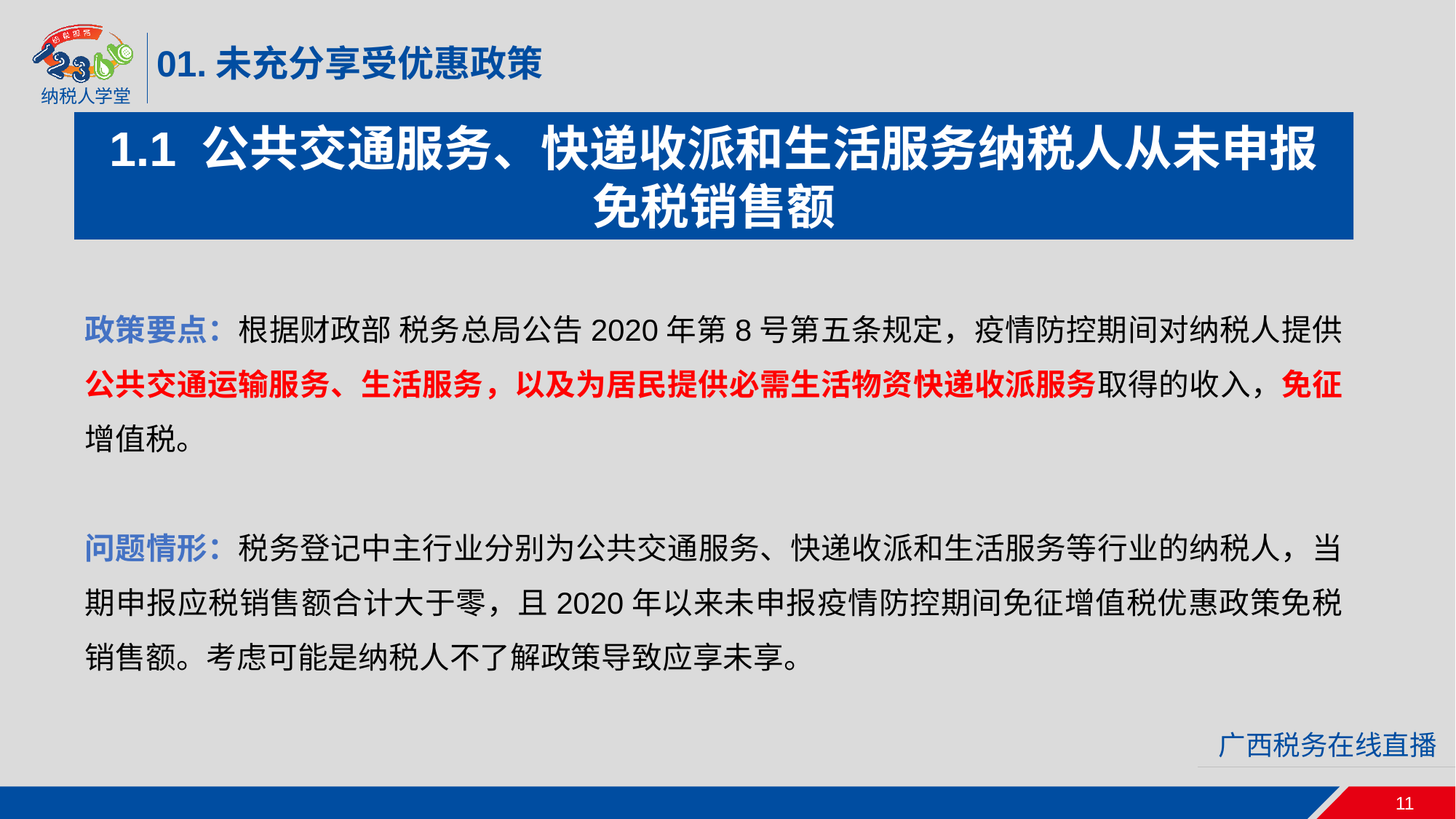

01.未充分享受优惠政策
1.1 公共交通服务、快递收派和生活服务纳税人从未申报免税销售额

政策要点：根据财政部 税务总局公告2020年第8号第五条规定，疫情防控期间对纳税人提供公共交通运输服务、生活服务，以及为居民提供必需生活物资快递收派服务取得的收入，免征增值税。

问题情形：税务登记中主行业分别为公共交通服务、快递收派和生活服务等行业的纳税人，当期申报应税销售额合计大于零，且2020年以来未申报疫情防控期间免征增值税优惠政策免税销售额。考虑可能是纳税人不了解政策导致应享未享。